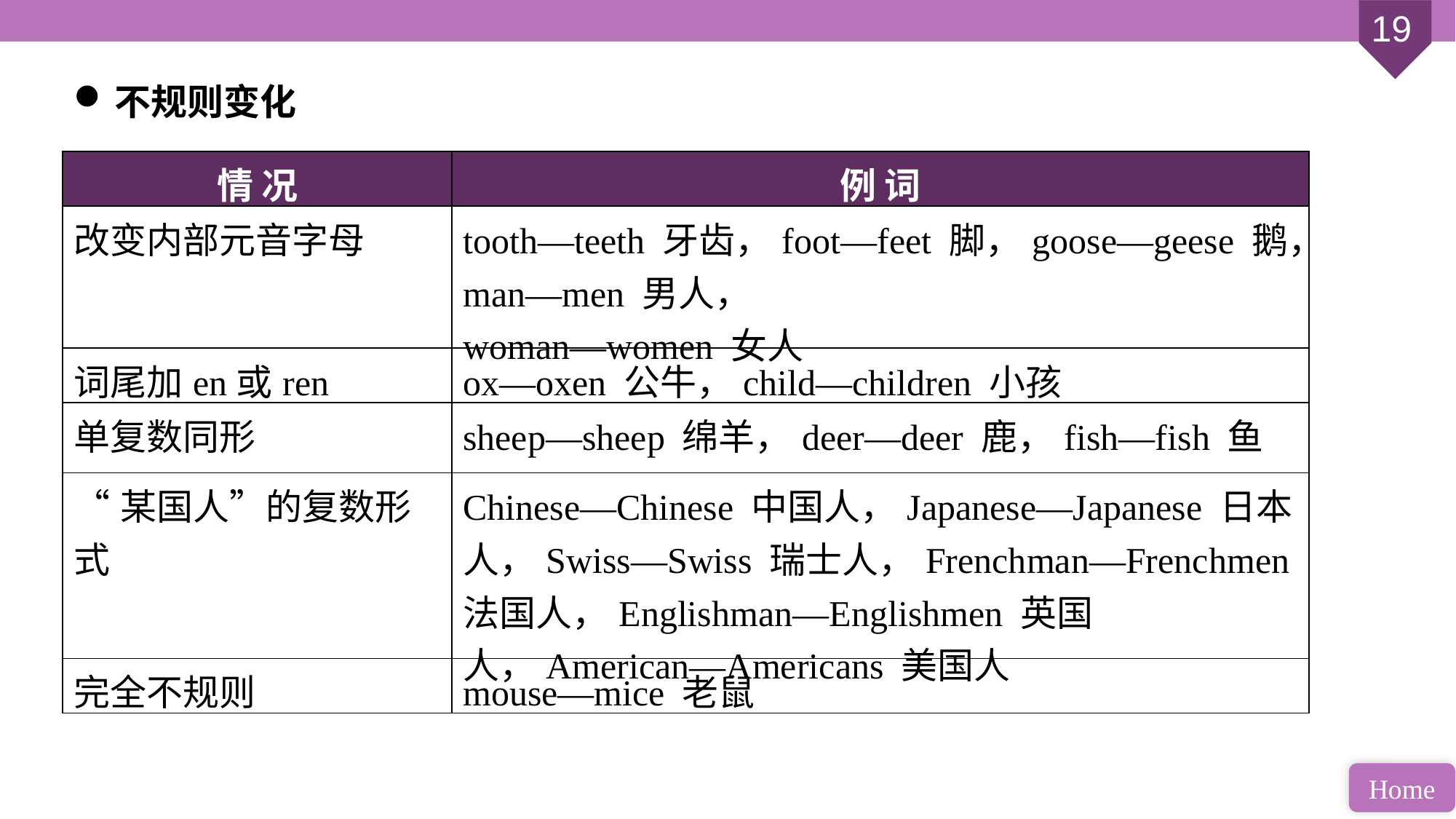

不规则变化
| 情 况 | 例 词 |
| --- | --- |
| 改变内部元音字母 | tooth—teeth 牙齿，foot—feet 脚，goose—geese 鹅，man—men 男人， woman—women 女人 |
| 词尾加en或ren | ox—oxen 公牛，child—children 小孩 |
| 单复数同形 | sheep—sheep 绵羊，deer—deer 鹿，fish—fish 鱼 |
| “某国人”的复数形式 | Chinese—Chinese 中国人，Japanese—Japanese 日本人，Swiss—Swiss 瑞士人，Frenchman—Frenchmen 法国人，Englishman—Englishmen 英国人，American—Americans 美国人 |
| 完全不规则 | mouse—mice 老鼠 |